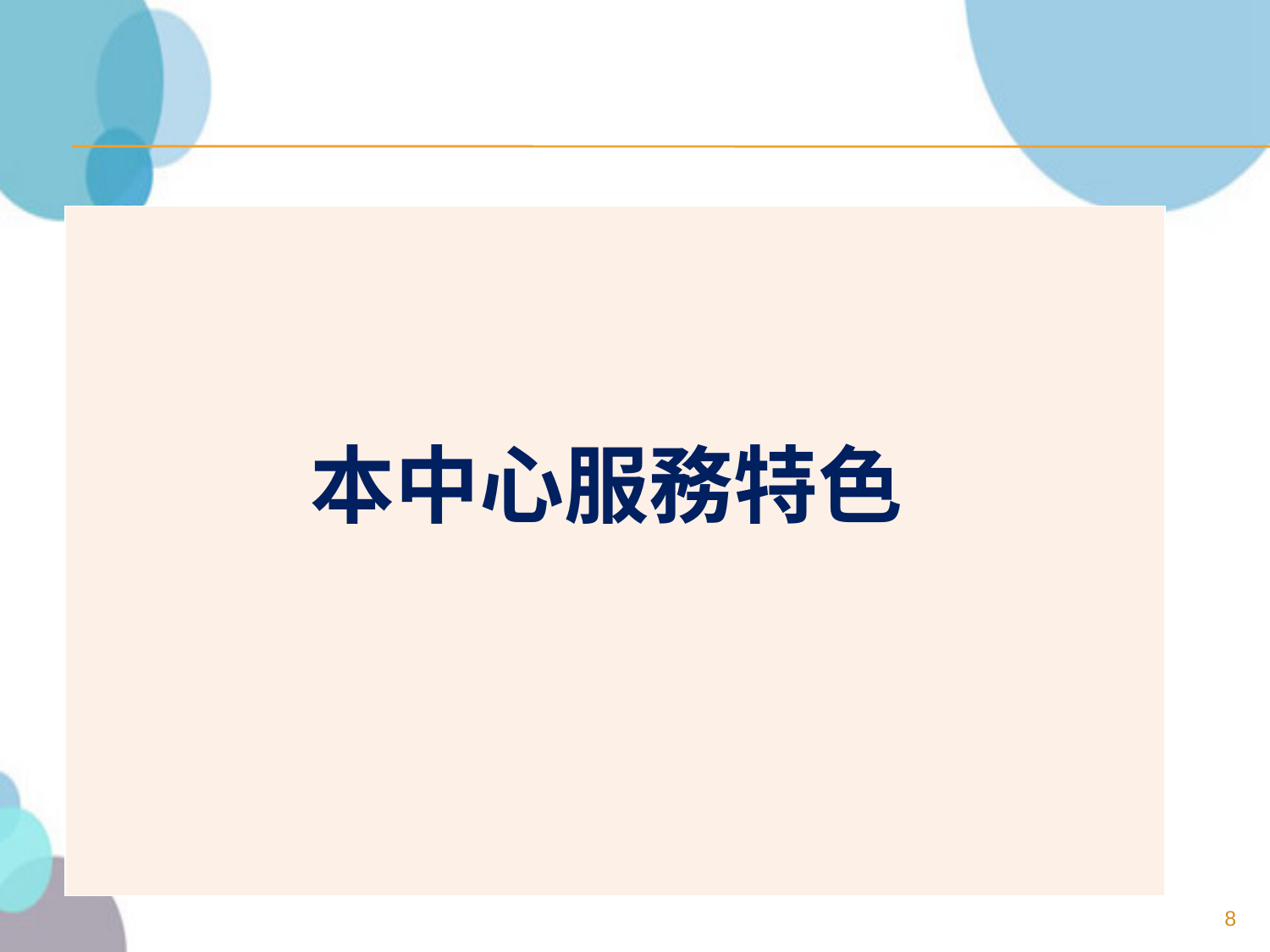

|  |
| --- |
本中心服務特色
8